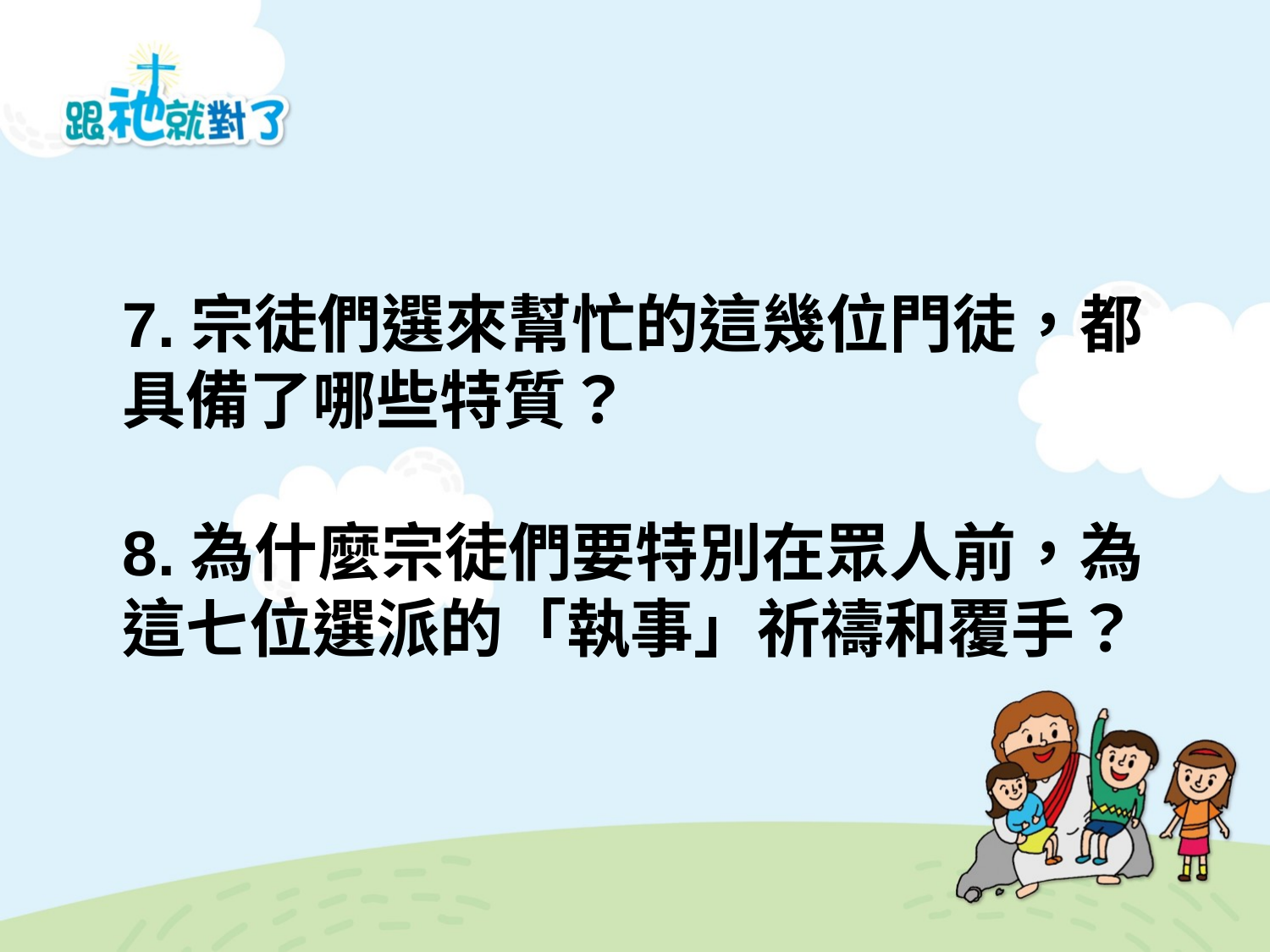

7.宗徒們選來幫忙的這幾位門徒，都具備了哪些特質？

8.為什麼宗徒們要特別在眾人前，為這七位選派的「執事」祈禱和覆手？